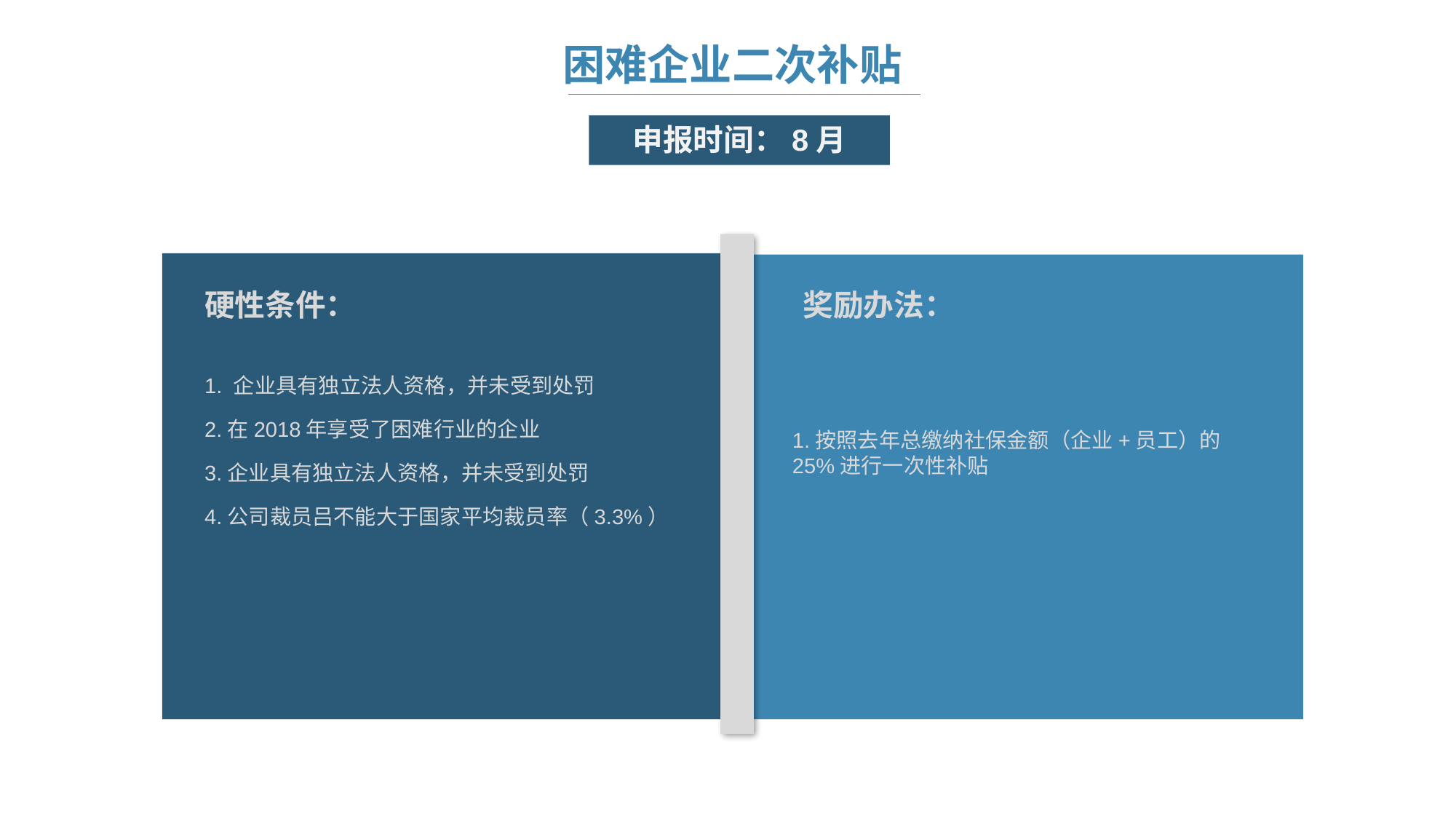

困难企业二次补贴
申报时间：8月

硬性条件：
奖励办法：
1. 企业具有独立法人资格，并未受到处罚
2.在2018年享受了困难行业的企业
3.企业具有独立法人资格，并未受到处罚
4.公司裁员吕不能大于国家平均裁员率（3.3%）
1.按照去年总缴纳社保金额（企业+员工）的25%进行一次性补贴